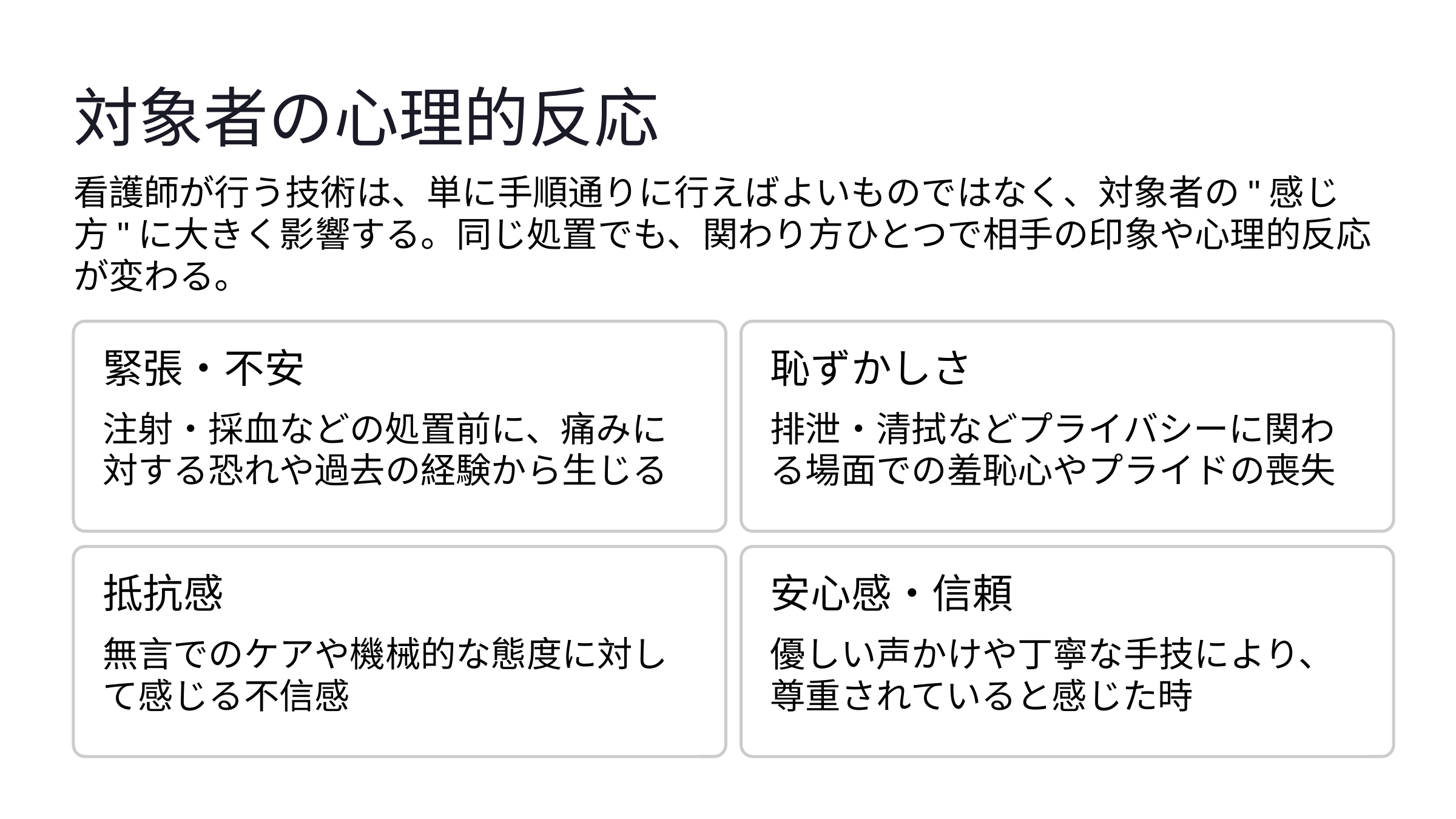

対象者の心理的反応
看護師が行う技術は、単に手順通りに行えばよいものではなく、対象者の"感じ方"に大きく影響する。同じ処置でも、関わり方ひとつで相手の印象や心理的反応が変わる。

緊張・不安
恥ずかしさ
注射・採血などの処置前に、痛みに対する恐れや過去の経験から生じる
排泄・清拭などプライバシーに関わる場面での羞恥心やプライドの喪失

抵抗感
安心感・信頼
無言でのケアや機械的な態度に対して感じる不信感
優しい声かけや丁寧な手技により、尊重されていると感じた時